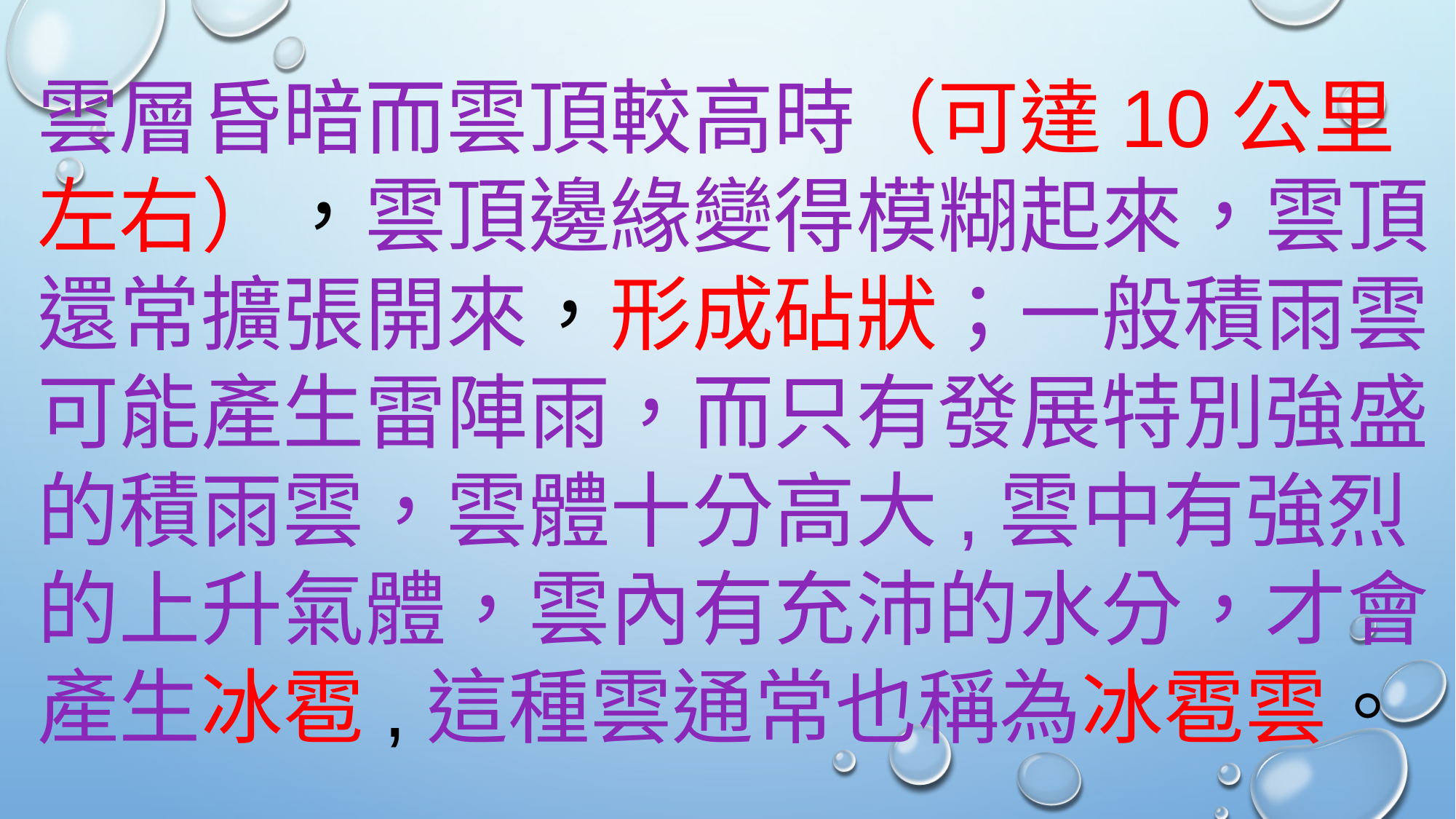

雲層昏暗而雲頂較高時（可達10公里左右），雲頂邊緣變得模糊起來，雲頂還常擴張開來，形成砧狀；一般積雨雲可能產生雷陣雨，而只有發展特別強盛的積雨雲，雲體十分高大,雲中有強烈的上升氣體，雲內有充沛的水分，才會產生冰雹,這種雲通常也稱為冰雹雲。